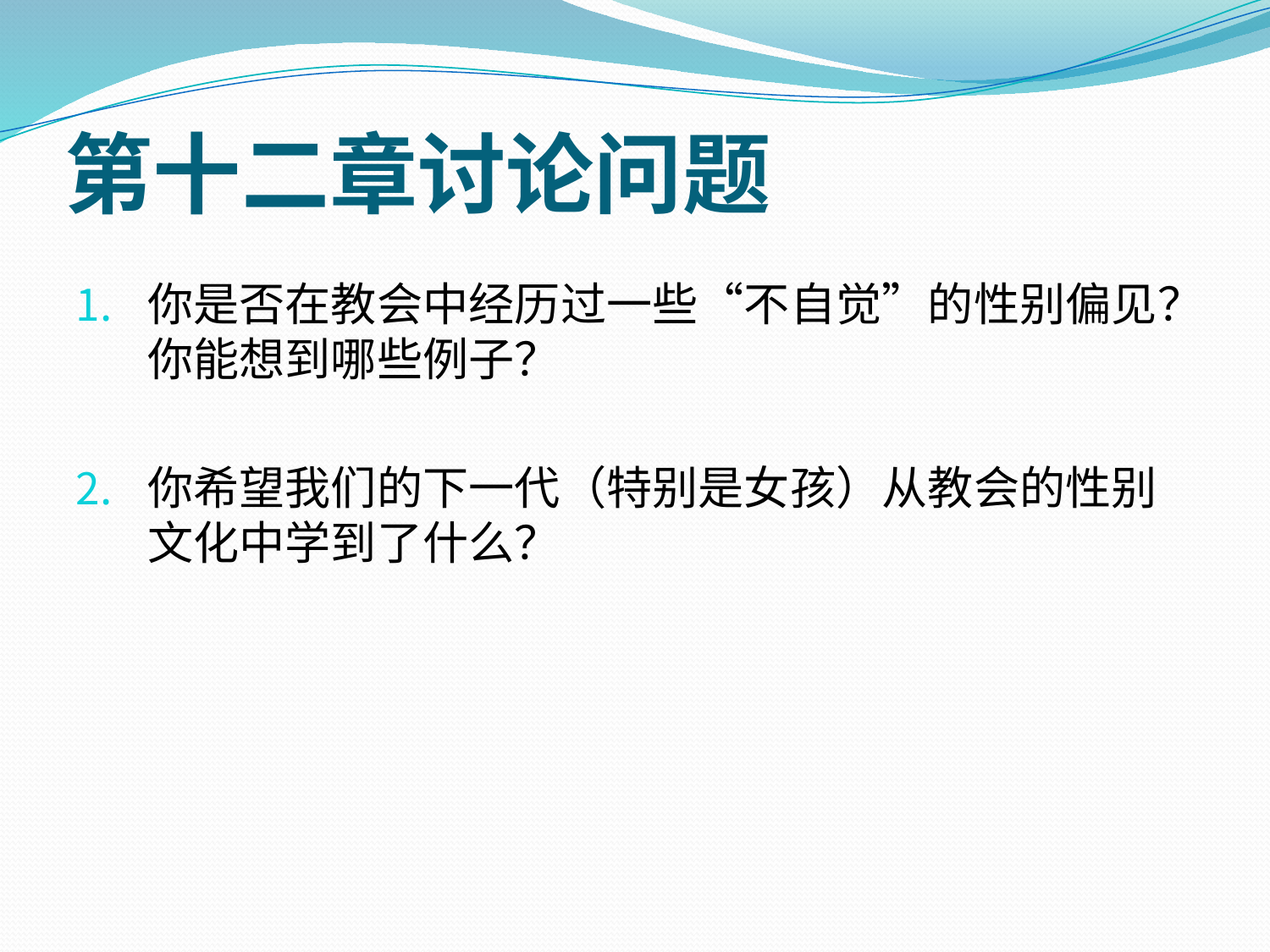

# 第十二章讨论问题
你是否在教会中经历过一些“不自觉”的性别偏见？你能想到哪些例子？

你希望我们的下一代（特别是女孩）从教会的性别文化中学到了什么？